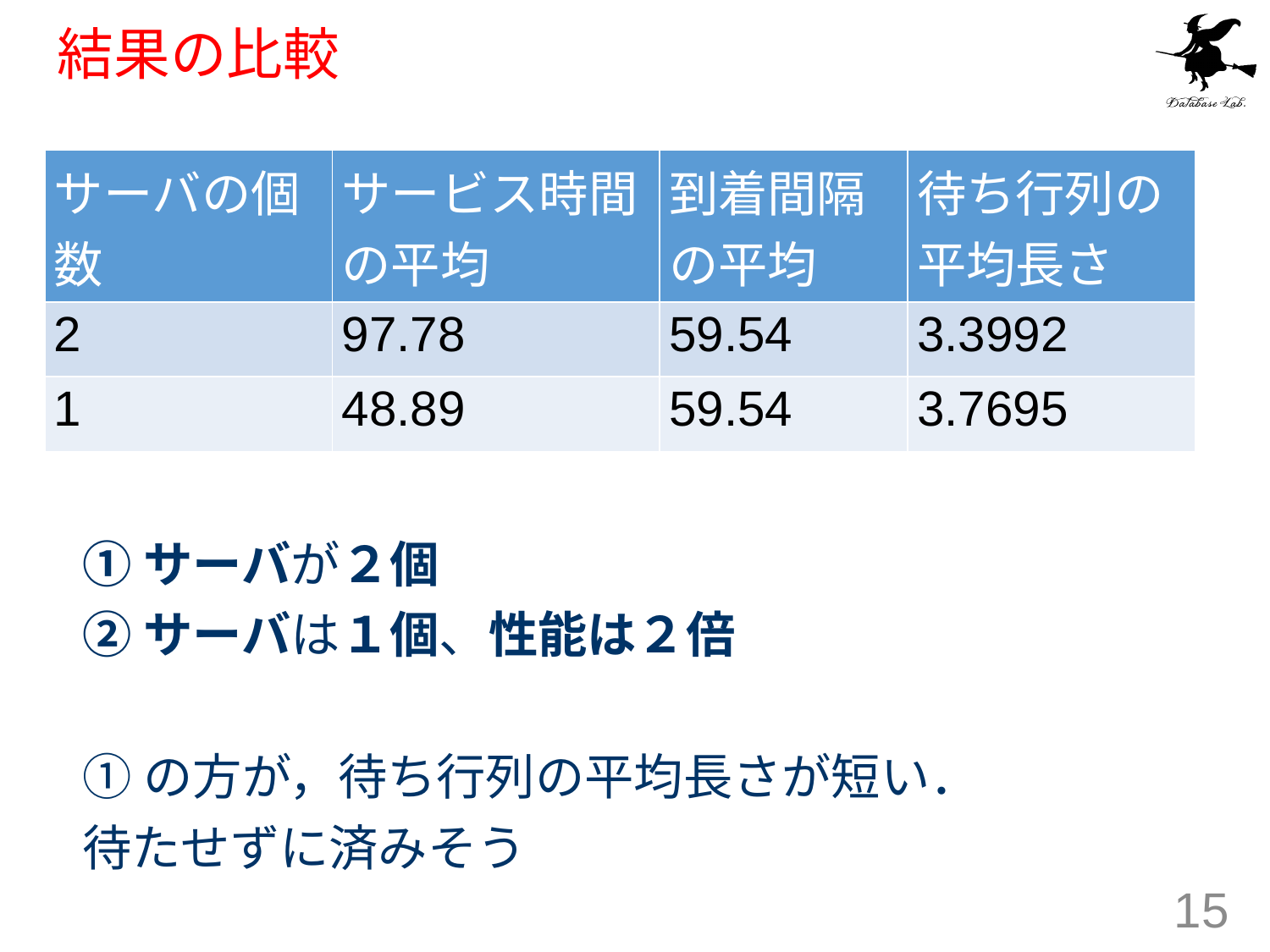

# 結果の比較
| サーバの個数 | サービス時間の平均 | 到着間隔の平均 | 待ち行列の平均長さ |
| --- | --- | --- | --- |
| 2 | 97.78 | 59.54 | 3.3992 |
| 1 | 48.89 | 59.54 | 3.7695 |
①サーバが２個
②サーバは１個、性能は２倍

①の方が，待ち行列の平均長さが短い．
待たせずに済みそう
15